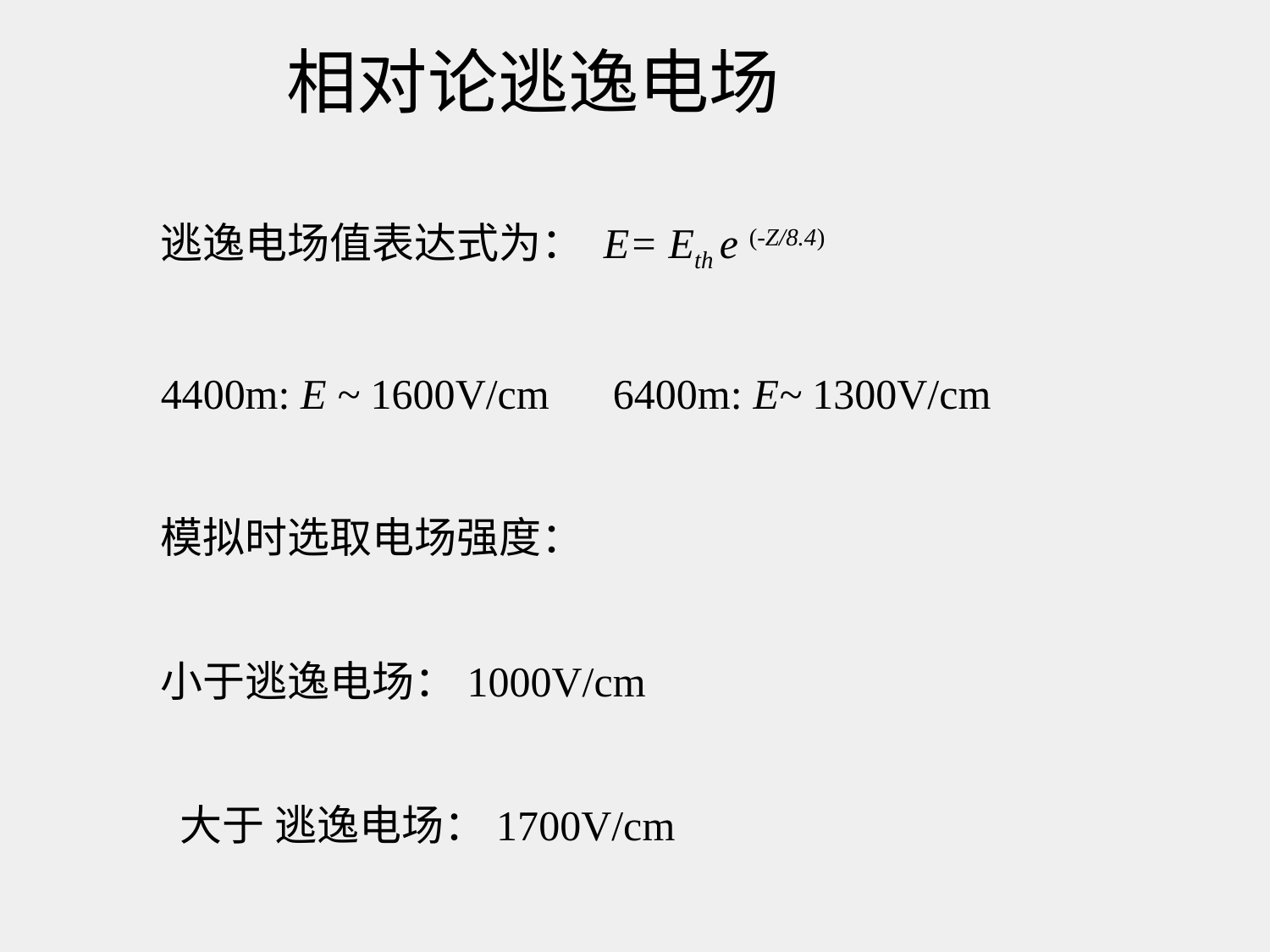

相对论逃逸电场
逃逸电场值表达式为： E= Eth e (-Z/8.4)

4400m: E ~ 1600V/cm      6400m: E~ 1300V/cm

模拟时选取电场强度：

小于逃逸电场：1000V/cm

 大于 逃逸电场：1700V/cm